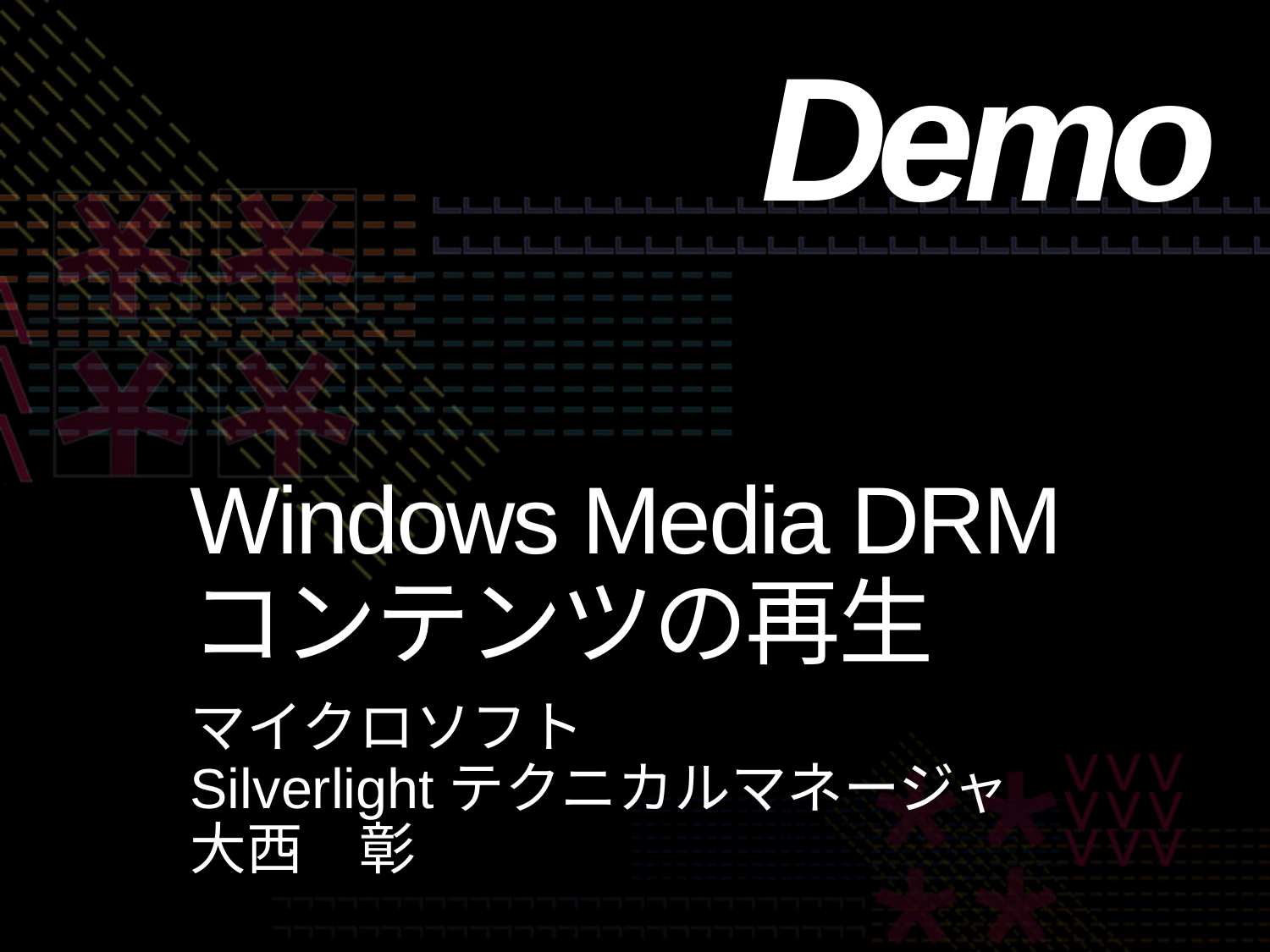

Demo
# Windows Media DRM コンテンツの再生
マイクロソフト
Silverlightテクニカルマネージャ
大西　彰